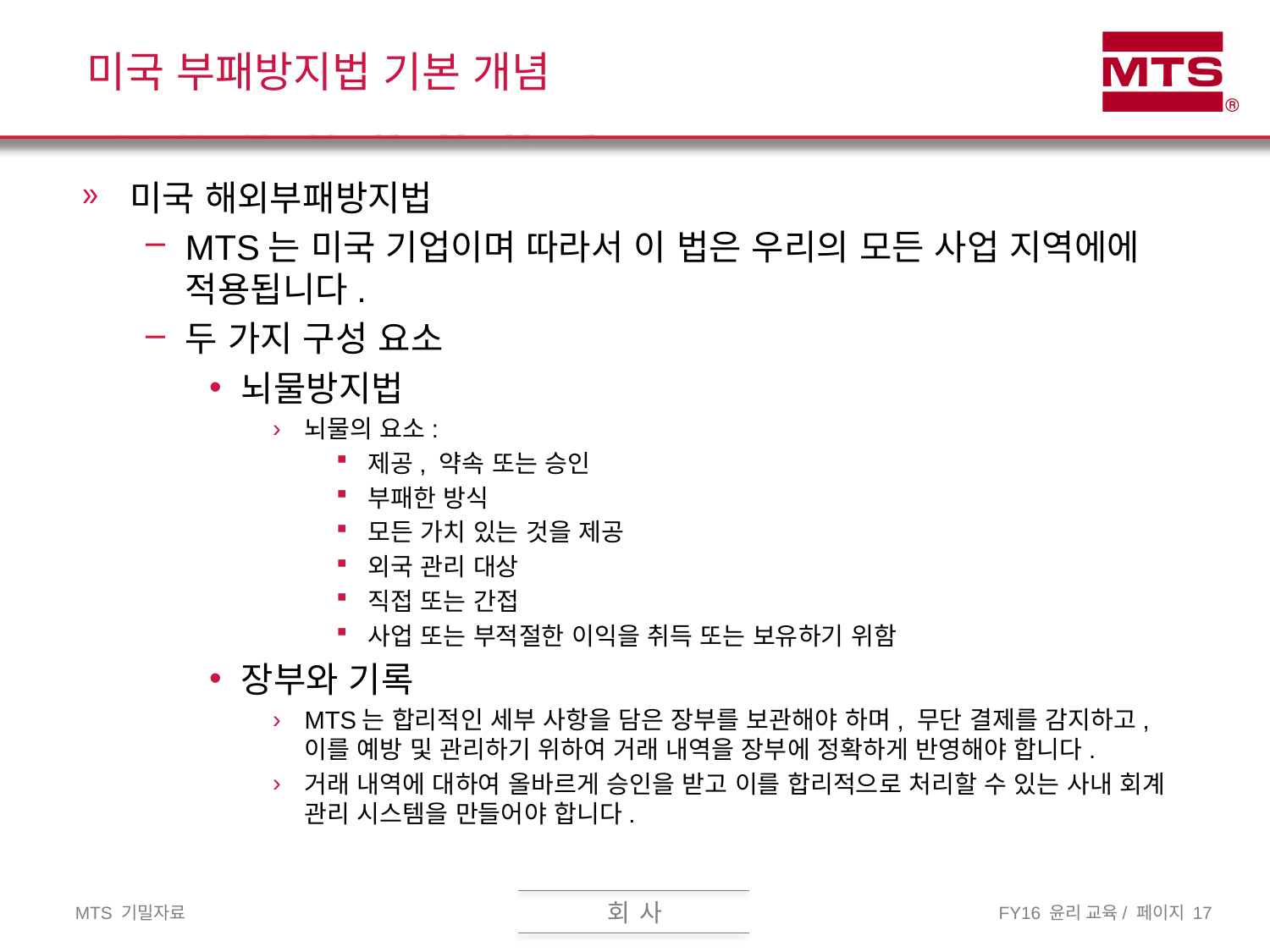

# 미국 부패방지법 기본 개념
미국 해외부패방지법
MTS는 미국 기업이며 따라서 이 법은 우리의 모든 사업 지역에에 적용됩니다.
두 가지 구성 요소
뇌물방지법
뇌물의 요소:
제공, 약속 또는 승인
부패한 방식
모든 가치 있는 것을 제공
외국 관리 대상
직접 또는 간접
사업 또는 부적절한 이익을 취득 또는 보유하기 위함
장부와 기록
MTS는 합리적인 세부 사항을 담은 장부를 보관해야 하며, 무단 결제를 감지하고, 이를 예방 및 관리하기 위하여 거래 내역을 장부에 정확하게 반영해야 합니다.
거래 내역에 대하여 올바르게 승인을 받고 이를 합리적으로 처리할 수 있는 사내 회계 관리 시스템을 만들어야 합니다.